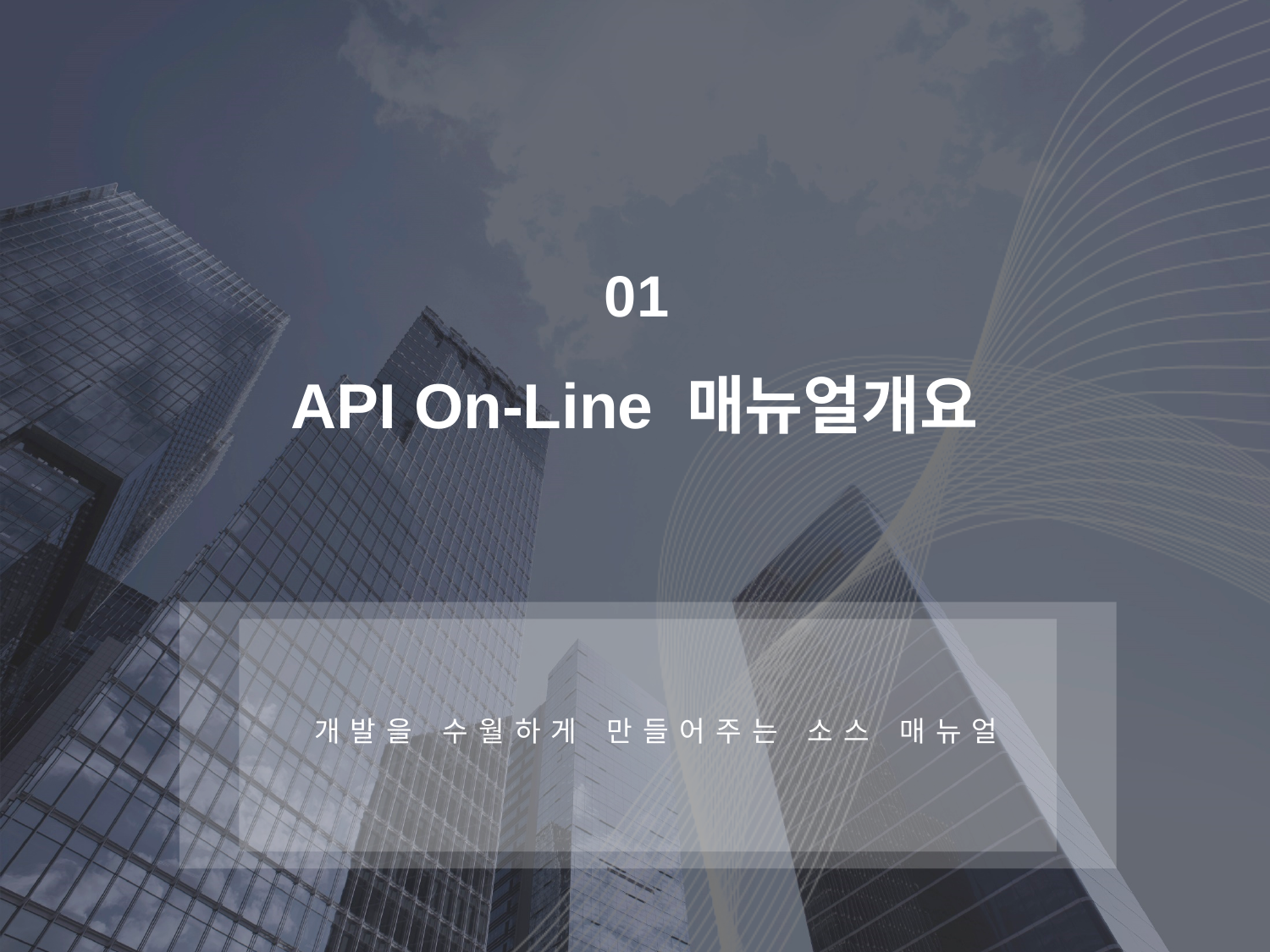

01
API On-Line 매뉴얼개요

개발을 수월하게 만들어주는 소스 매뉴얼